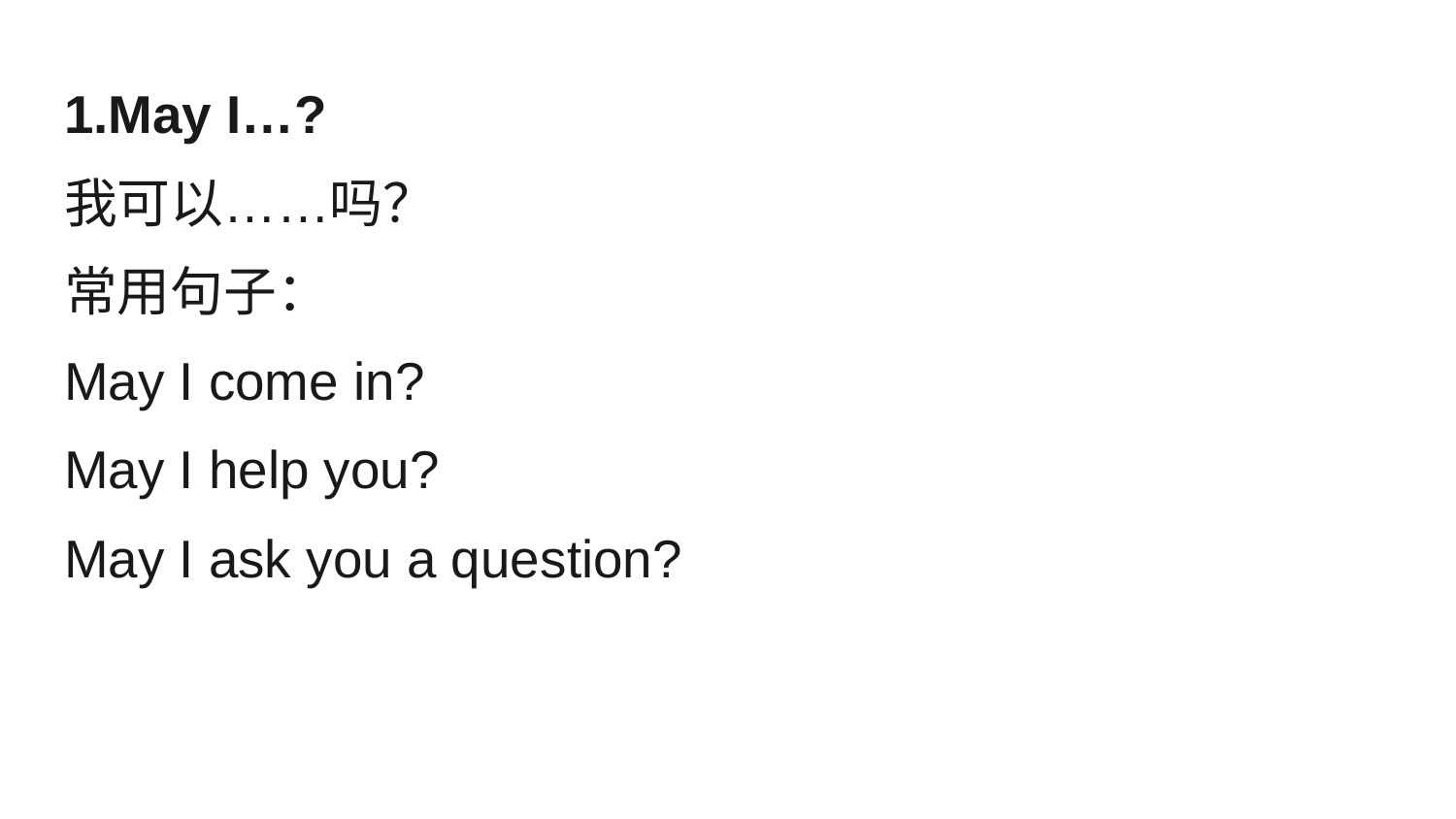

1.May I…?
我可以……吗？
常用句子：
May I come in?
May I help you?
May I ask you a question?